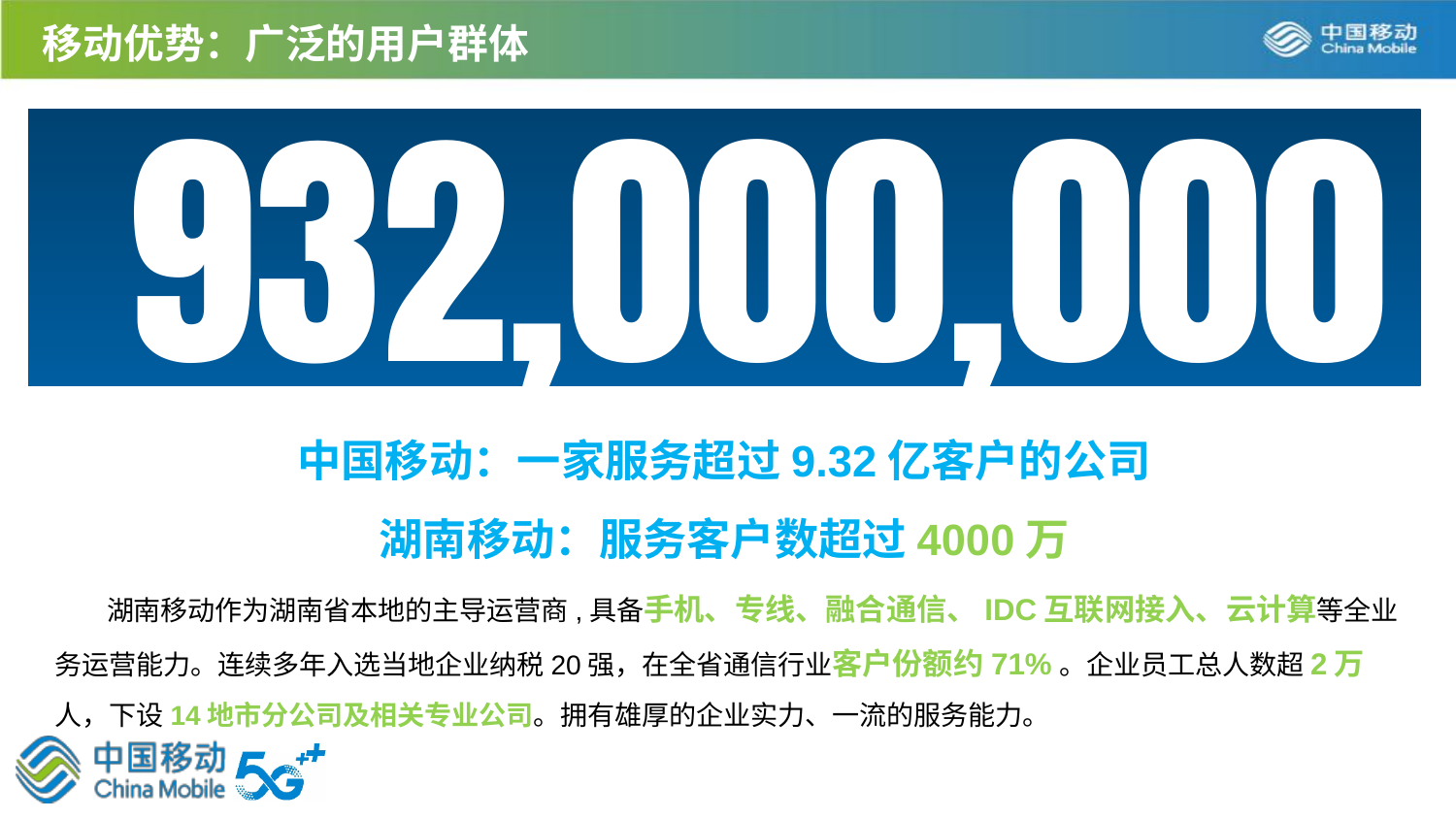

移动优势：广泛的用户群体
932,000,000

中国移动：一家服务超过9.32亿客户的公司
湖南移动：服务客户数超过4000万
湖南移动作为湖南省本地的主导运营商,具备手机、专线、融合通信、IDC互联网接入、云计算等全业务运营能力。连续多年入选当地企业纳税20强，在全省通信行业客户份额约71%。企业员工总人数超2万人，下设14地市分公司及相关专业公司。拥有雄厚的企业实力、一流的服务能力。